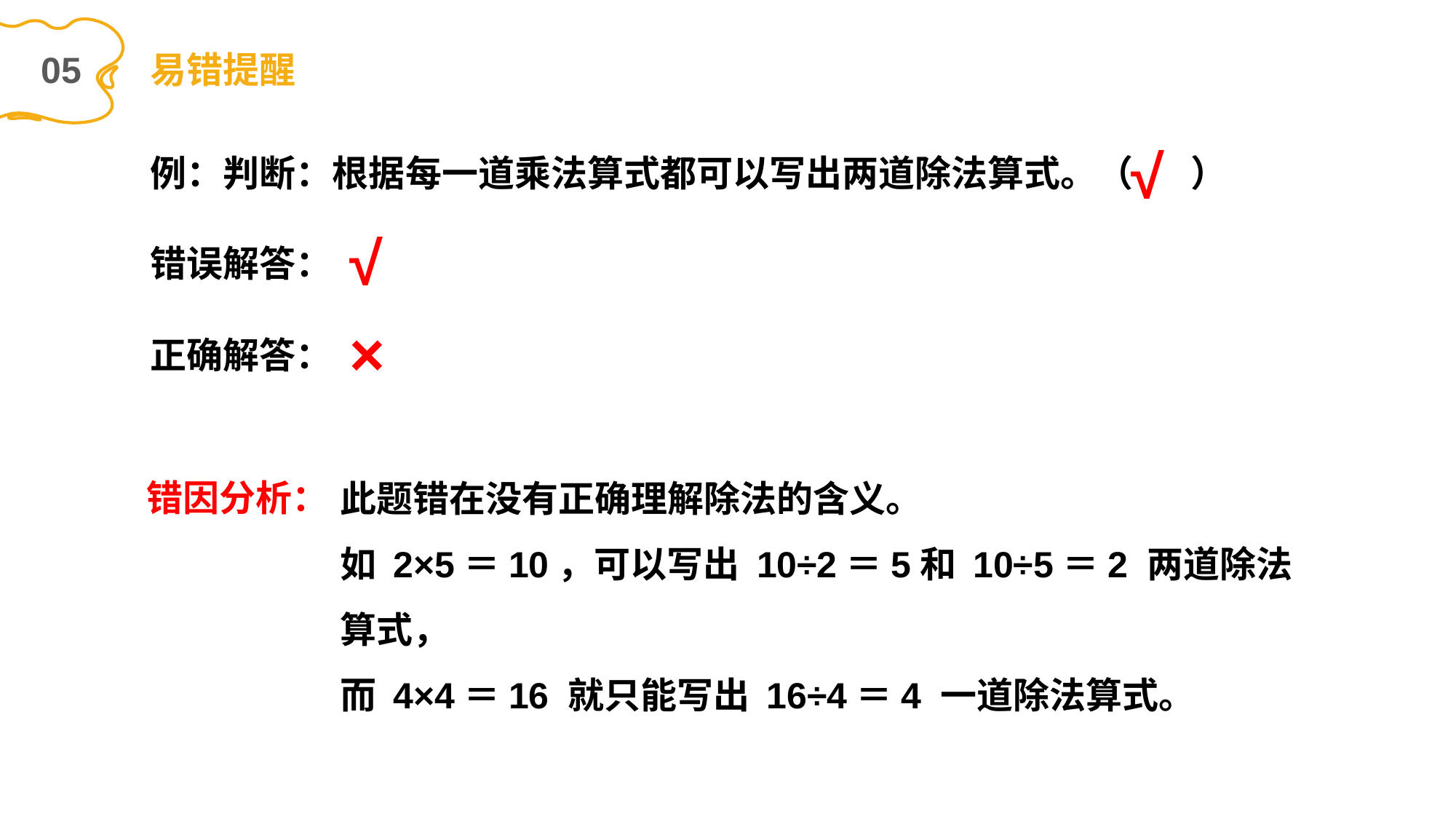

05
易错提醒
例：判断：根据每一道乘法算式都可以写出两道除法算式。（       ）
√
√
错误解答：
×
正确解答：
错因分析：
此题错在没有正确理解除法的含义。
如 2×5＝10，可以写出 10÷2＝5和 10÷5＝2 两道除法算式，
而 4×4＝16 就只能写出 16÷4＝4 一道除法算式。